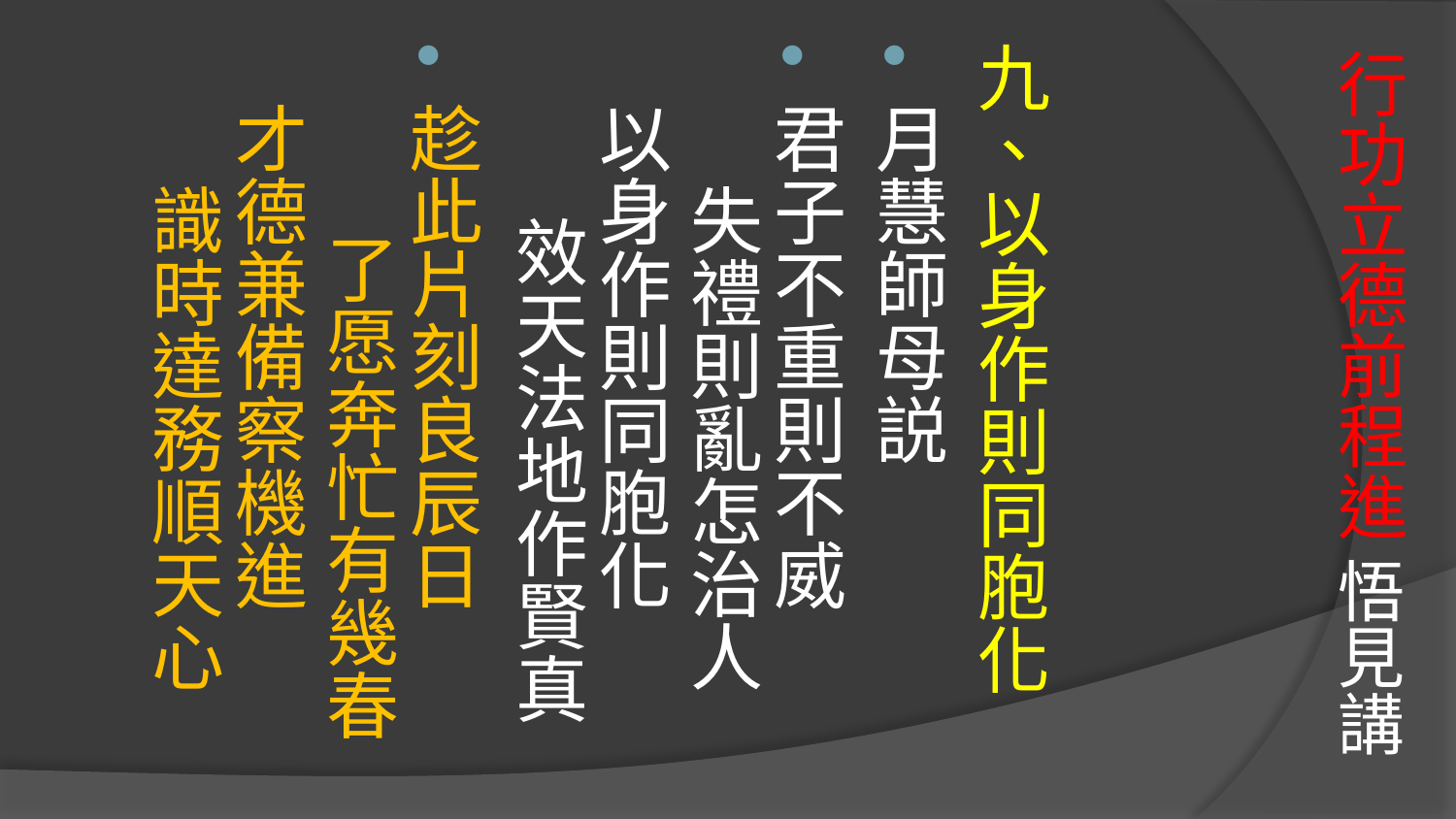

# 行功立德前程進 悟見講
九、以身作則同胞化
月慧師母説
君子不重則不威　            失禮則亂怎治人
以身作則同胞化　              效天法地作賢真
趁此片刻良辰日                   了愿奔忙有幾春 
才德兼備察機進                識時達務順天心